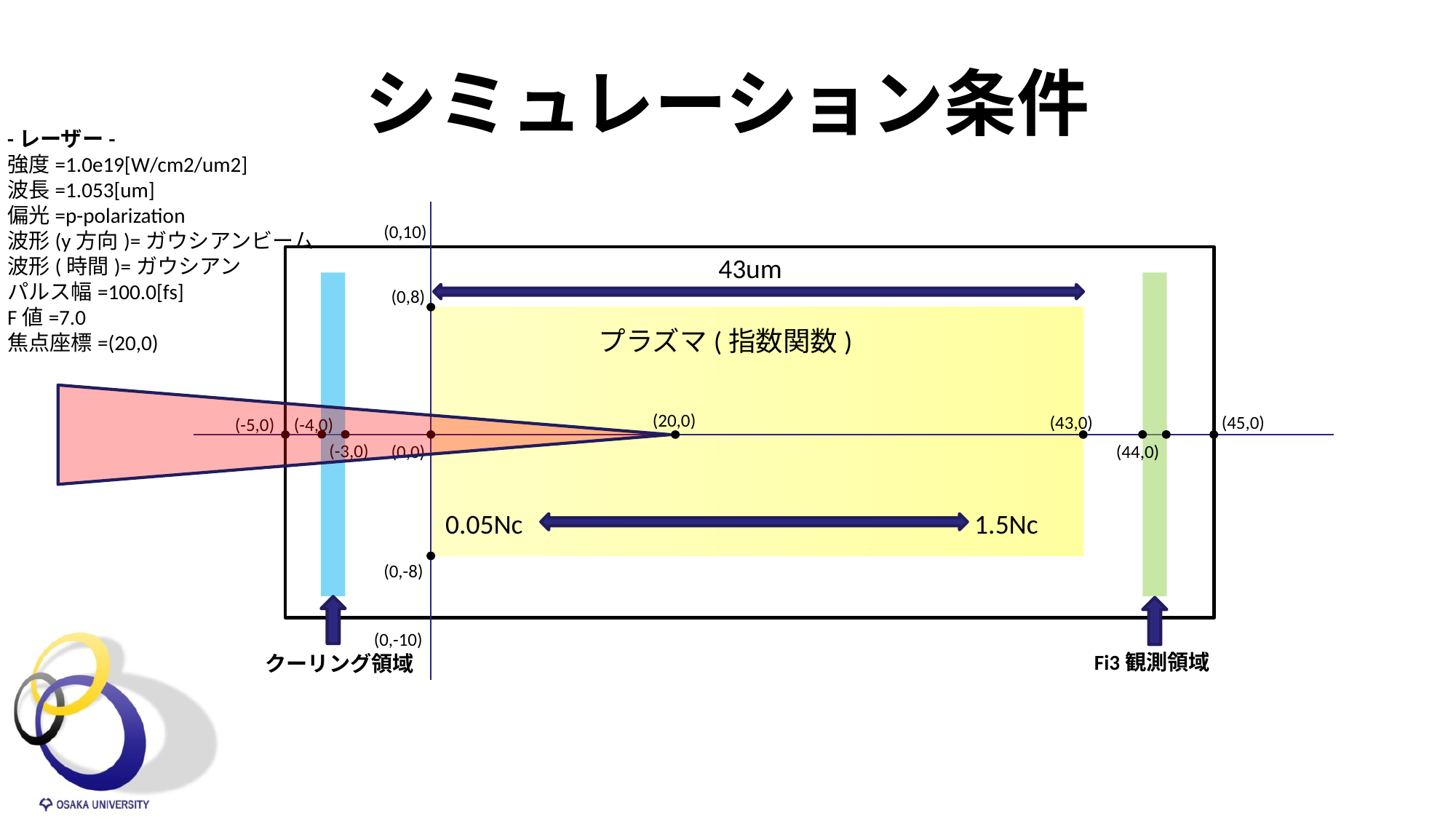

# シミュレーション条件
-レーザー-
強度=1.0e19[W/cm2/um2]
波長=1.053[um]
偏光=p-polarization
波形(y方向)=ガウシアンビーム
波形(時間)=ガウシアン
パルス幅=100.0[fs]
F値=7.0
焦点座標=(20,0)

(0,10)
43um

(0,8)

プラズマ(指数関数)
(20,0)
(45,0)
(43,0)
(-5,0)
(-4,0)

(-3,0)
(0,0)
(44,0)
0.05Nc		 		               1.5Nc

(0,-8)

(0,-10)
Fi3観測領域
クーリング領域